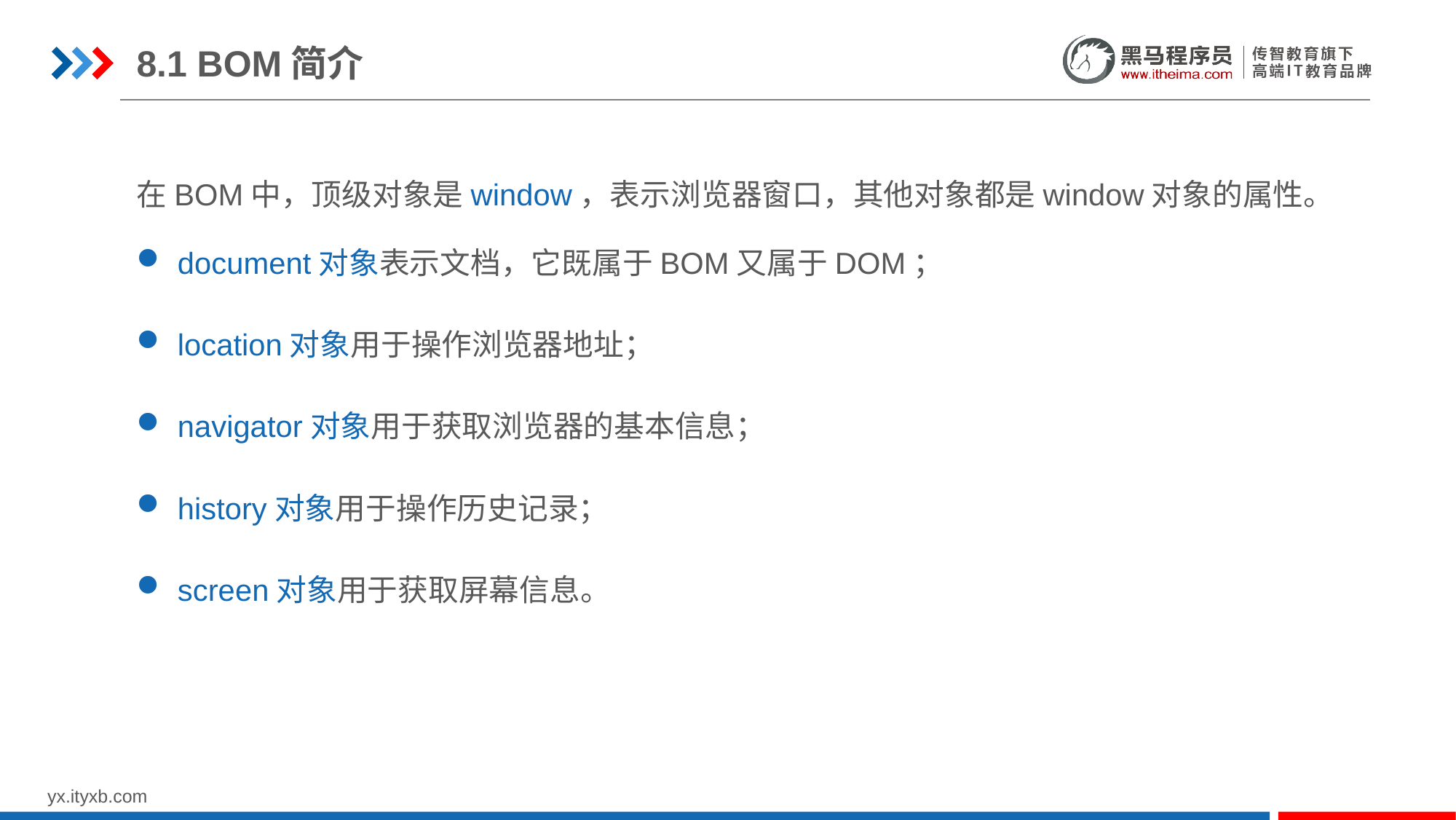

8.1 BOM简介
在BOM中，顶级对象是window，表示浏览器窗口，其他对象都是window对象的属性。

document对象表示文档，它既属于BOM又属于DOM；

location对象用于操作浏览器地址；

navigator对象用于获取浏览器的基本信息；

history对象用于操作历史记录；

screen对象用于获取屏幕信息。